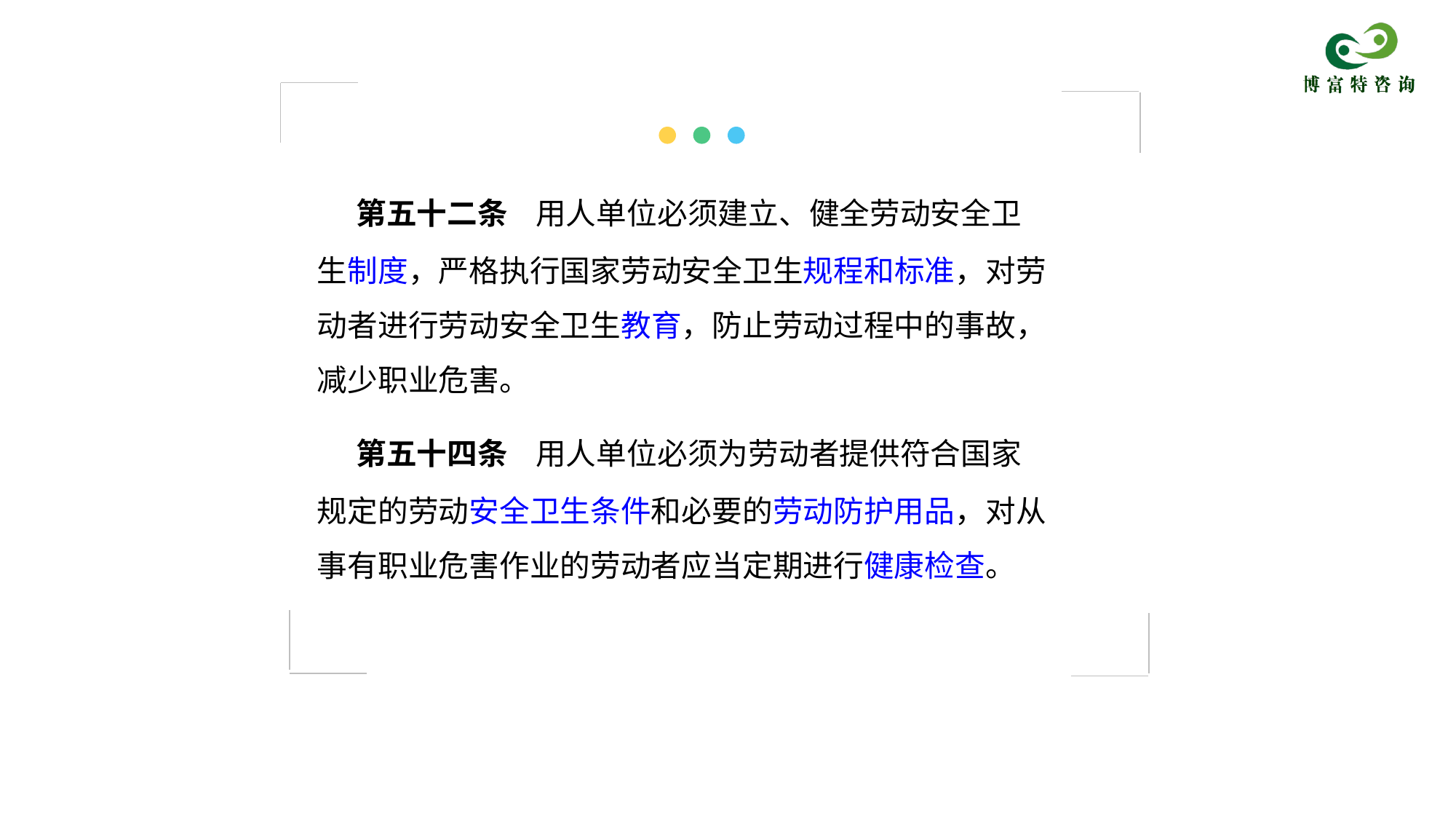

第五十二条    用人单位必须建立、健全劳动安全卫生制度，严格执行国家劳动安全卫生规程和标准，对劳动者进行劳动安全卫生教育，防止劳动过程中的事故，减少职业危害。
   第五十四条    用人单位必须为劳动者提供符合国家规定的劳动安全卫生条件和必要的劳动防护用品，对从事有职业危害作业的劳动者应当定期进行健康检查。